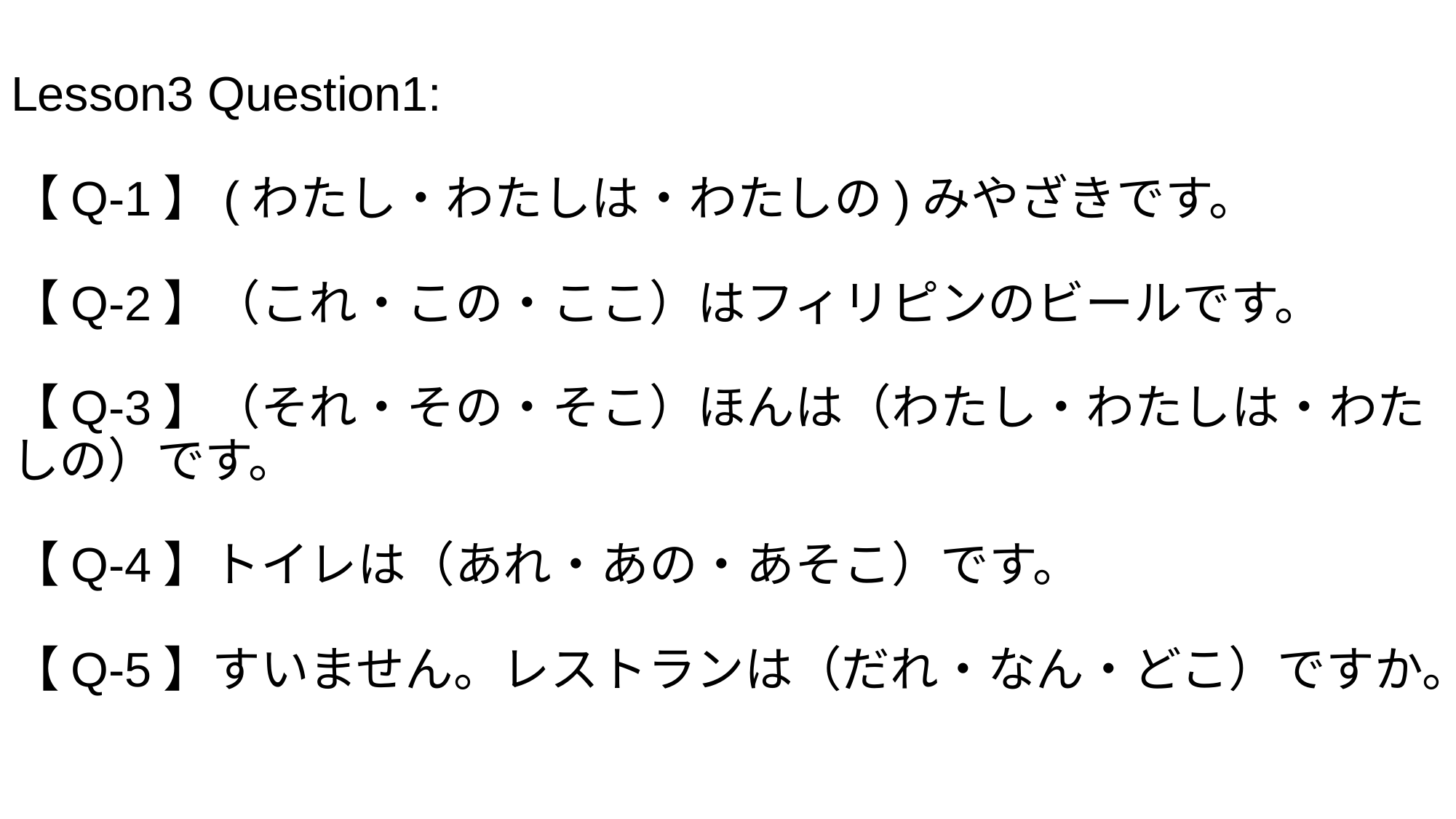

# Lesson3 Question1: 【Q-1】(わたし・わたしは・わたしの)みやざきです。 【Q-2】（これ・この・ここ）はフィリピンのビールです。　 【Q-3】（それ・その・そこ）ほんは（わたし・わたしは・わたしの）です。 【Q-4】トイレは（あれ・あの・あそこ）です。 【Q-5】すいません。レストランは（だれ・なん・どこ）ですか。